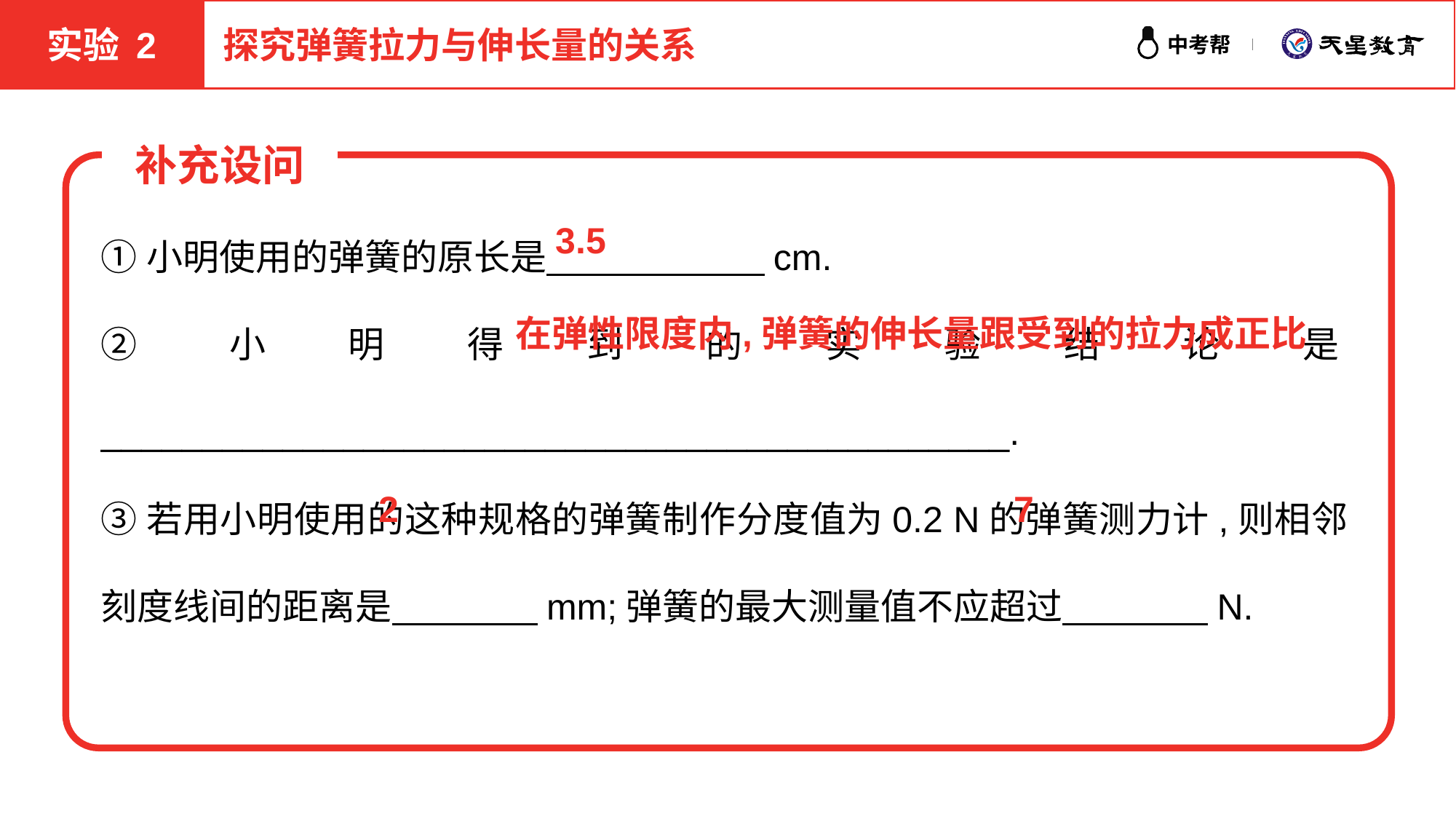

实验 2
探究弹簧拉力与伸长量的关系
补充设问

①小明使用的弹簧的原长是　　　　　　cm.
②小明得到的实验结论是_____________________________________________.
③若用小明使用的这种规格的弹簧制作分度值为0.2 N的弹簧测力计,则相邻刻度线间的距离是　　　　mm;弹簧的最大测量值不应超过　　　　N.
3.5
在弹性限度内,弹簧的伸长量跟受到的拉力成正比
2
7